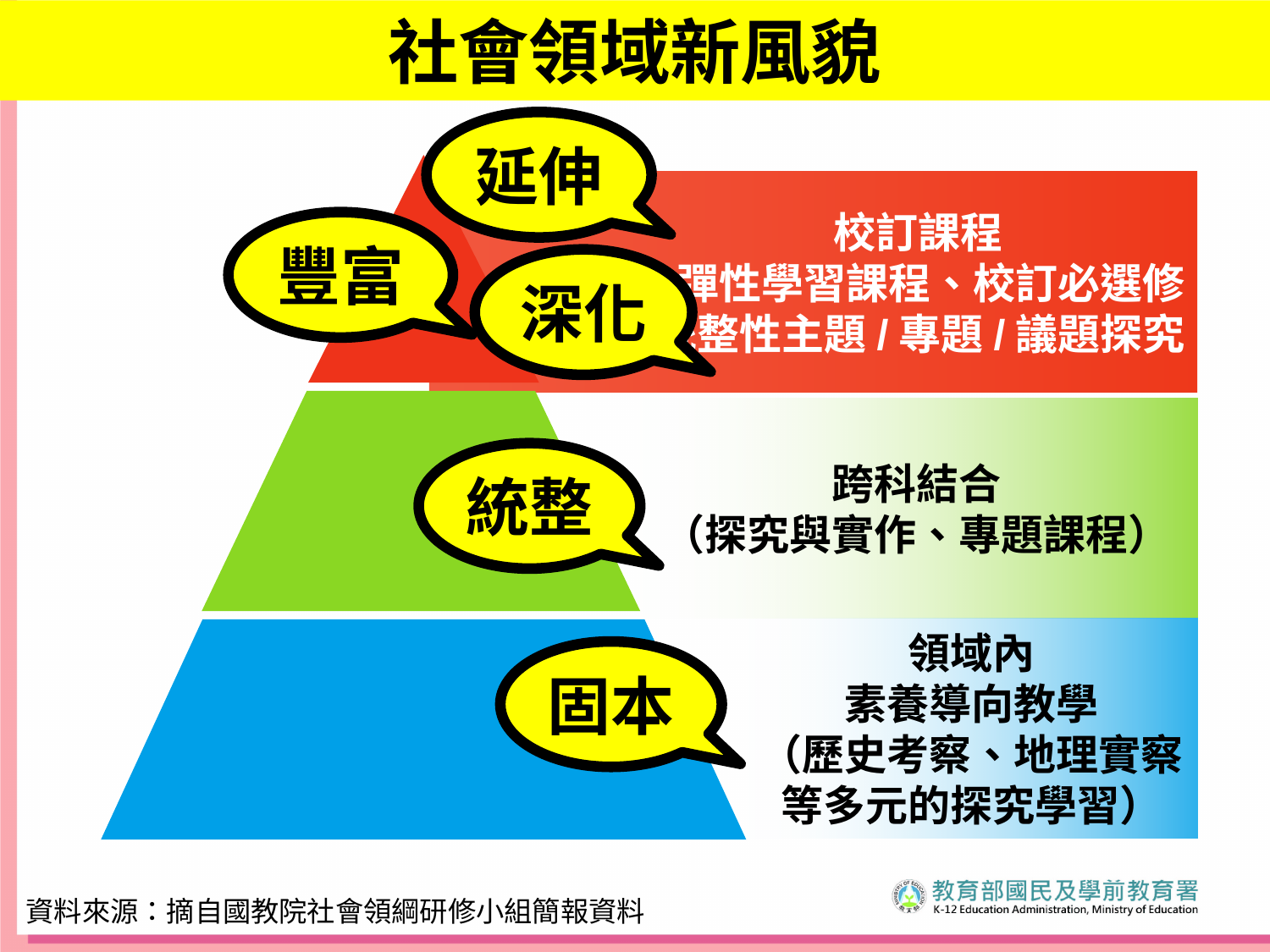

社會領域新風貌
延伸

                     校訂課程
  彈性學習課程、校訂必選修
  統整性主題/專題/議題探究

跨科結合
（探究與實作、專題課程）
領域內
素養導向教學
（歷史考察、地理實察等多元的探究學習）

豐富
深化
統整
固本
資料來源：摘自國教院社會領綱研修小組簡報資料